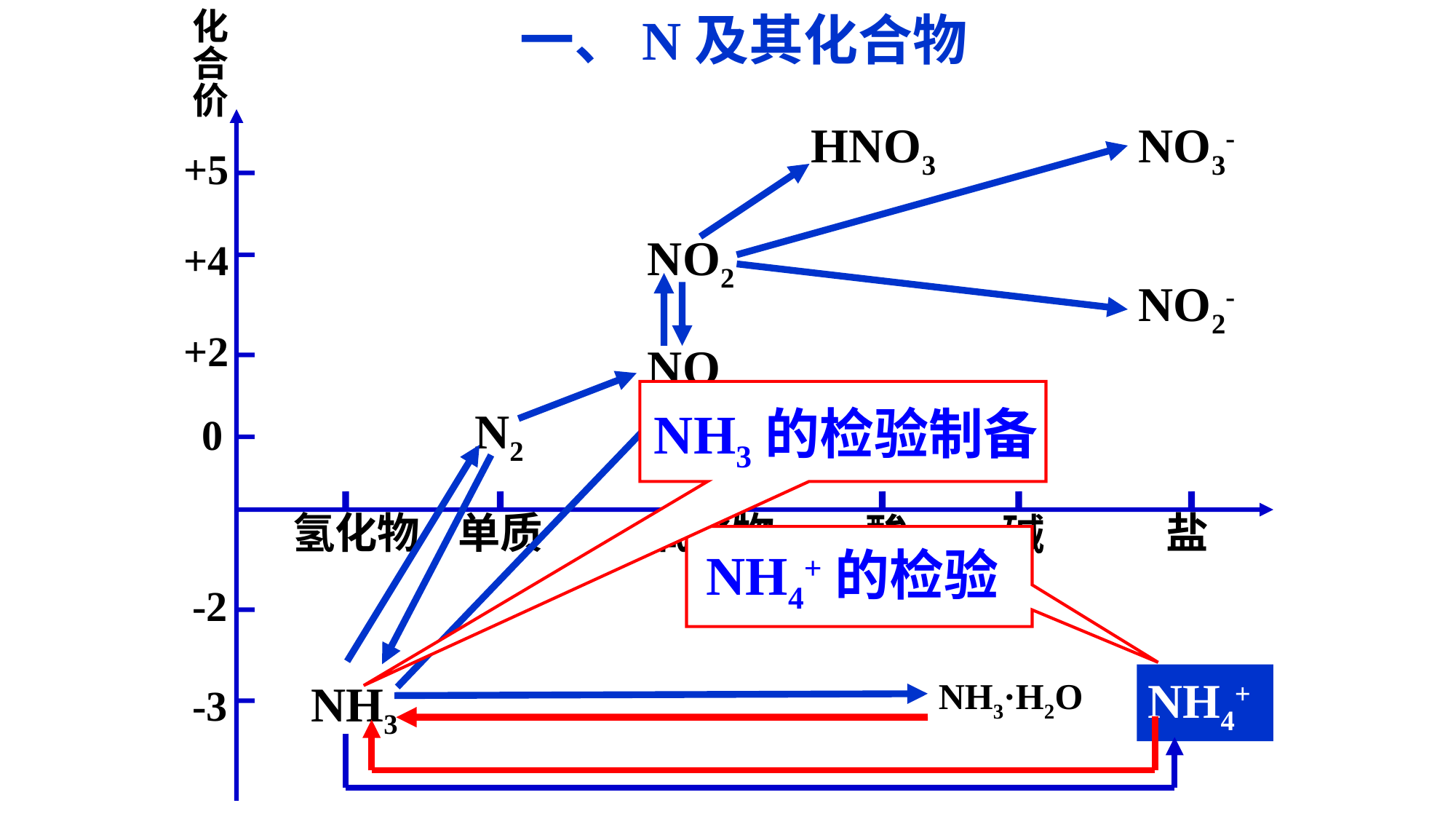

一、N及其化合物
化合价

+5

+4

+2

0

-2

-3

HNO3
NO3-

NO2

NO2-

NO

NH3的检验制备
N2

氢化物
单质
氧化物
盐
酸
碱

NH4+的检验
NH4+
NH3·H2O
NH3